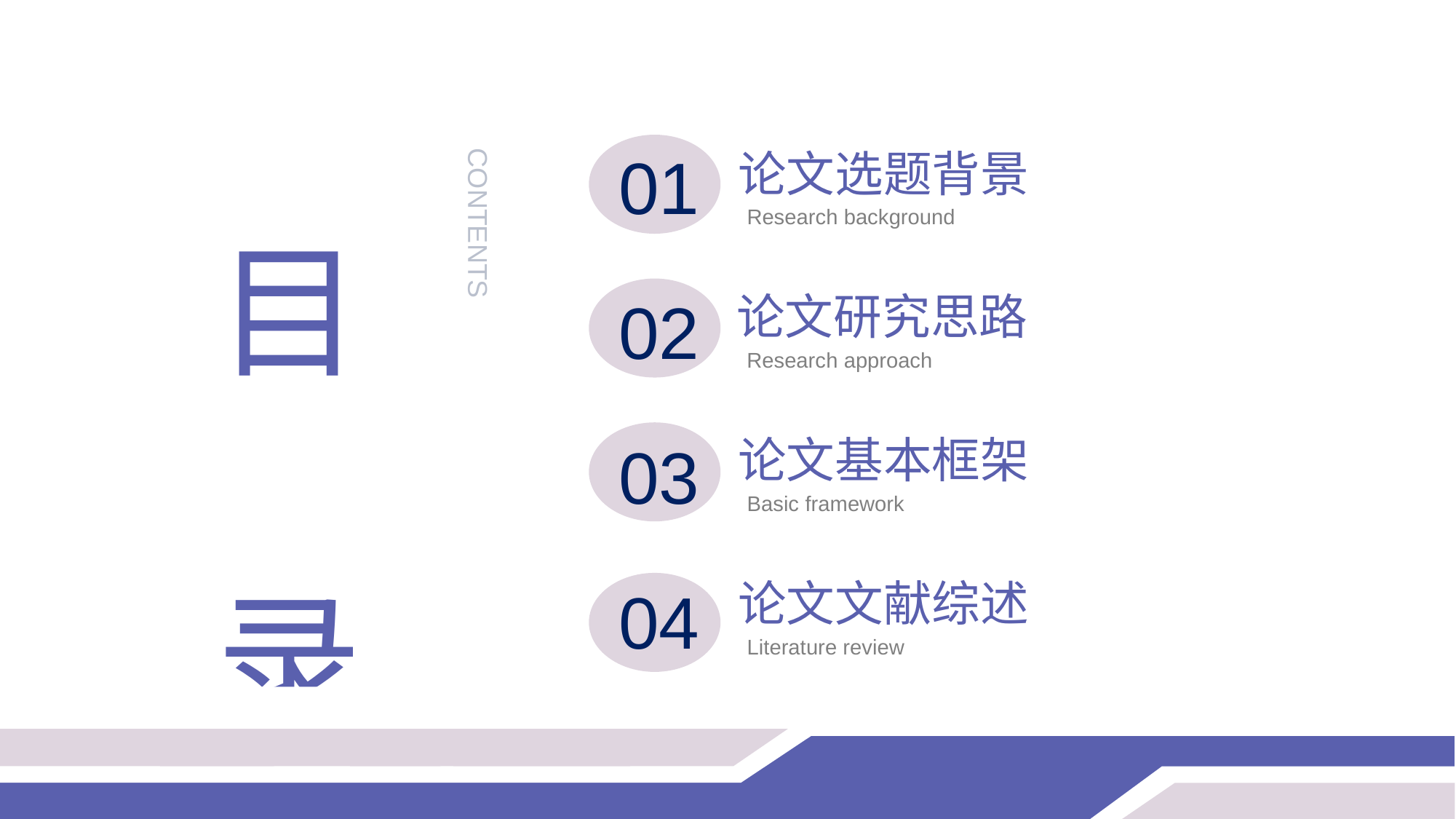

01
论文选题背景
CONTENTS
Research background
目 录

论文研究思路
02
Research approach

论文基本框架
03
Basic framework
论文文献综述
04

Literature review